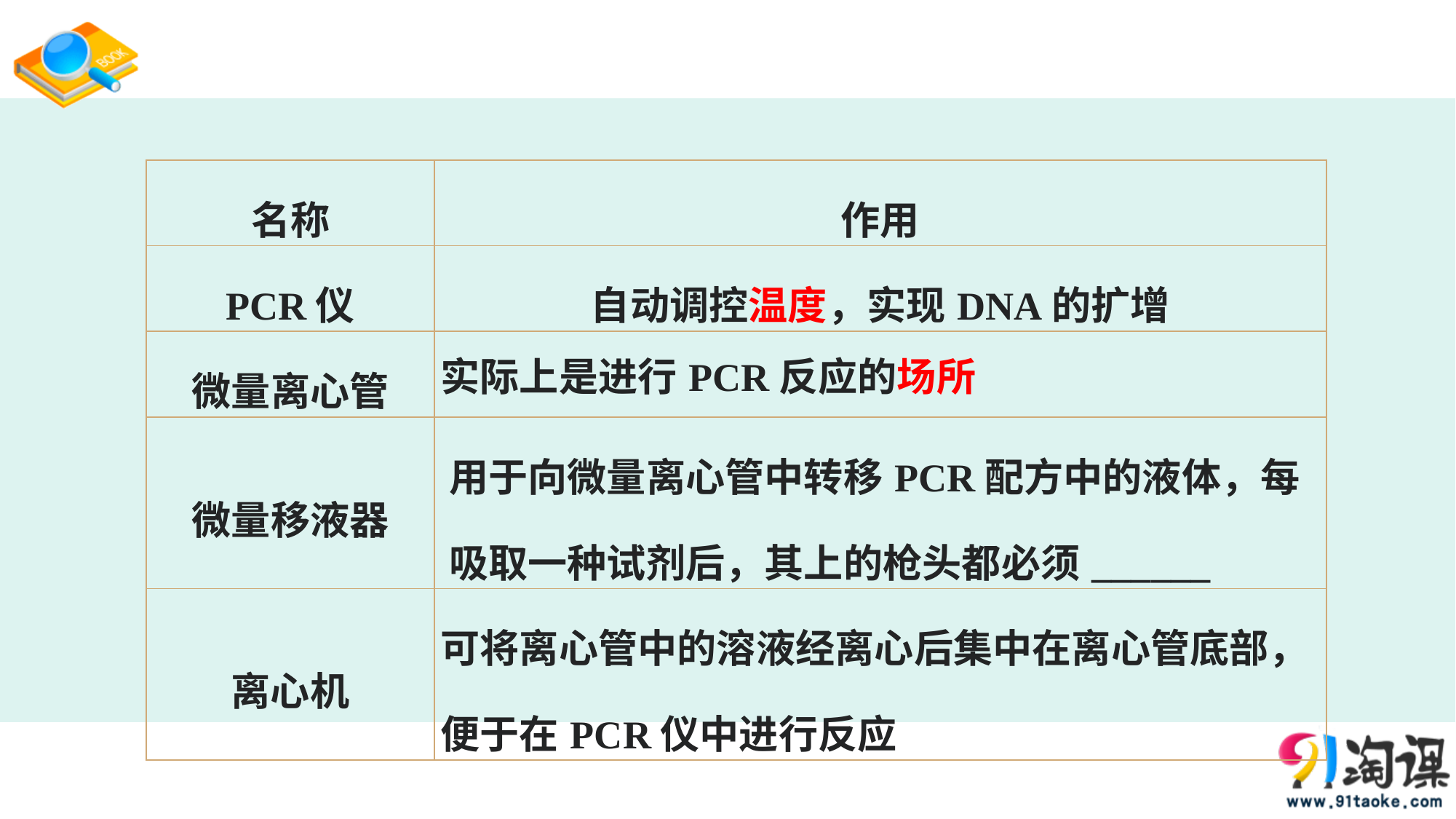

| 名称 | 作用 |
| --- | --- |
| PCR仪 | 自动调控温度，实现DNA的扩增 |
| 微量离心管 | 实际上是进行PCR反应的场所 |
| 微量移液器 | 用于向微量离心管中转移PCR配方中的液体，每吸取一种试剂后，其上的枪头都必须\_\_\_\_\_\_ |
| 离心机 | 可将离心管中的溶液经离心后集中在离心管底部，便于在PCR仪中进行反应 |